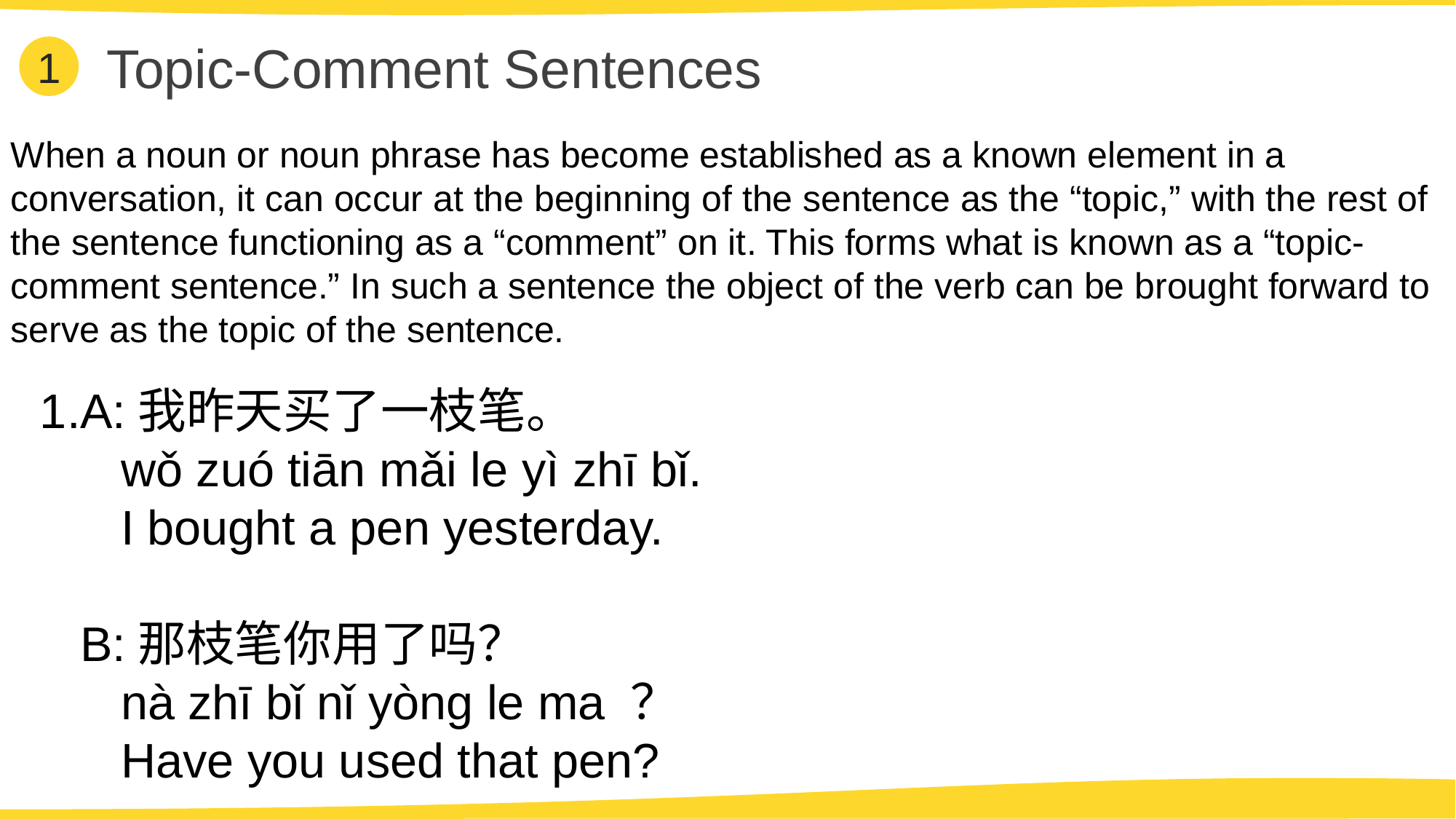

Topic-Comment Sentences
1
When a noun or noun phrase has become established as a known element in a conversation, it can occur at the beginning of the sentence as the “topic,” with the rest of the sentence functioning as a “comment” on it. This forms what is known as a “topic-comment sentence.” In such a sentence the object of the verb can be brought forward to serve as the topic of the sentence.
1.A:我昨天买了一枝笔。
      wǒ zuó tiān mǎi le yì zhī bǐ.
      I bought a pen yesterday.

   B:那枝笔你用了吗？
      nà zhī bǐ nǐ yòng le ma ？
      Have you used that pen?